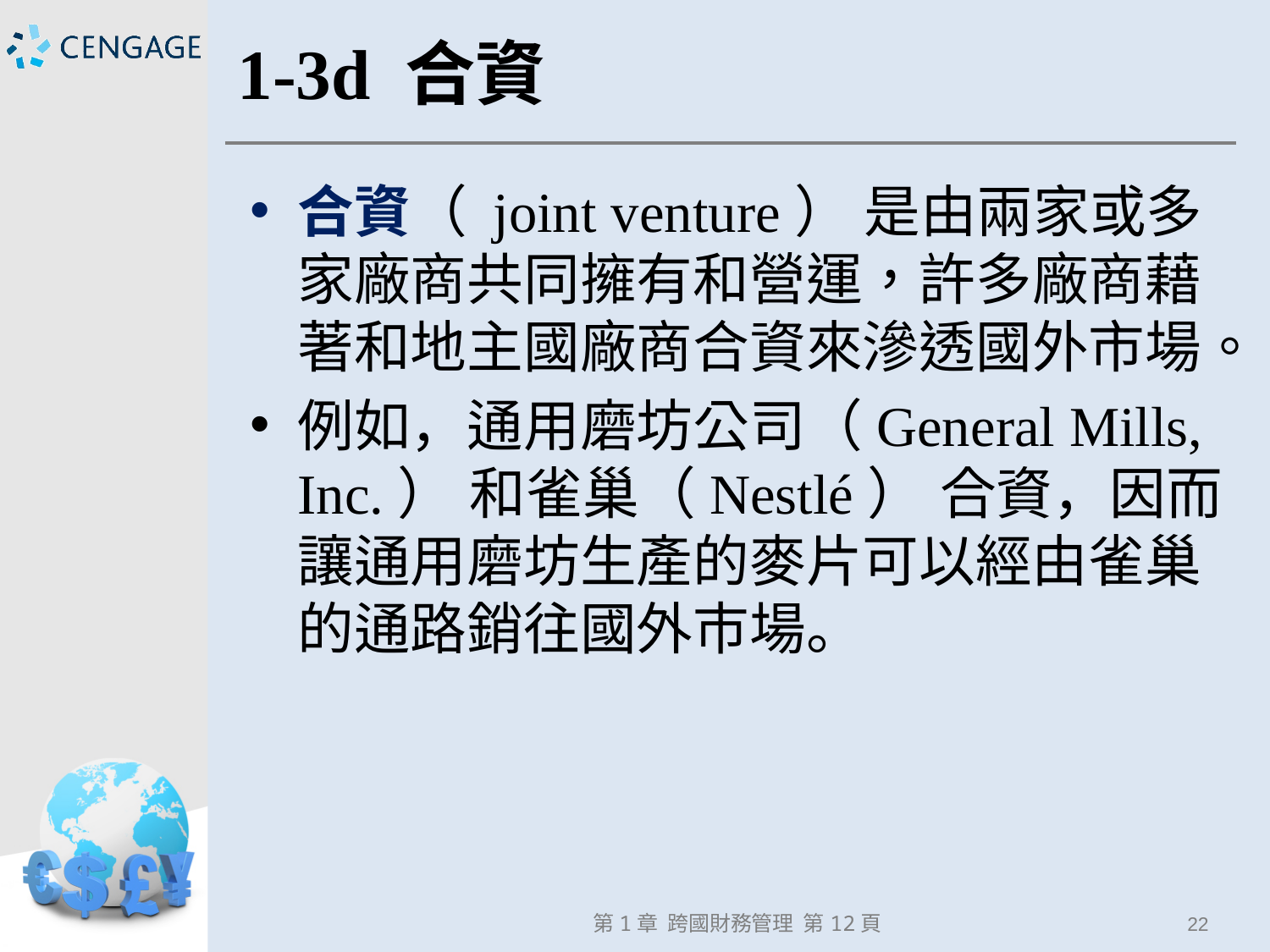

# 1-3d 合資
合資（ joint venture） 是由兩家或多家廠商共同擁有和營運，許多廠商藉著和地主國廠商合資來滲透國外市場。
例如，通用磨坊公司（General Mills, Inc.） 和雀巢（Nestlé） 合資，因而讓通用磨坊生產的麥片可以經由雀巢的通路銷往國外市場。
第1章  跨國財務管理  第12頁
22